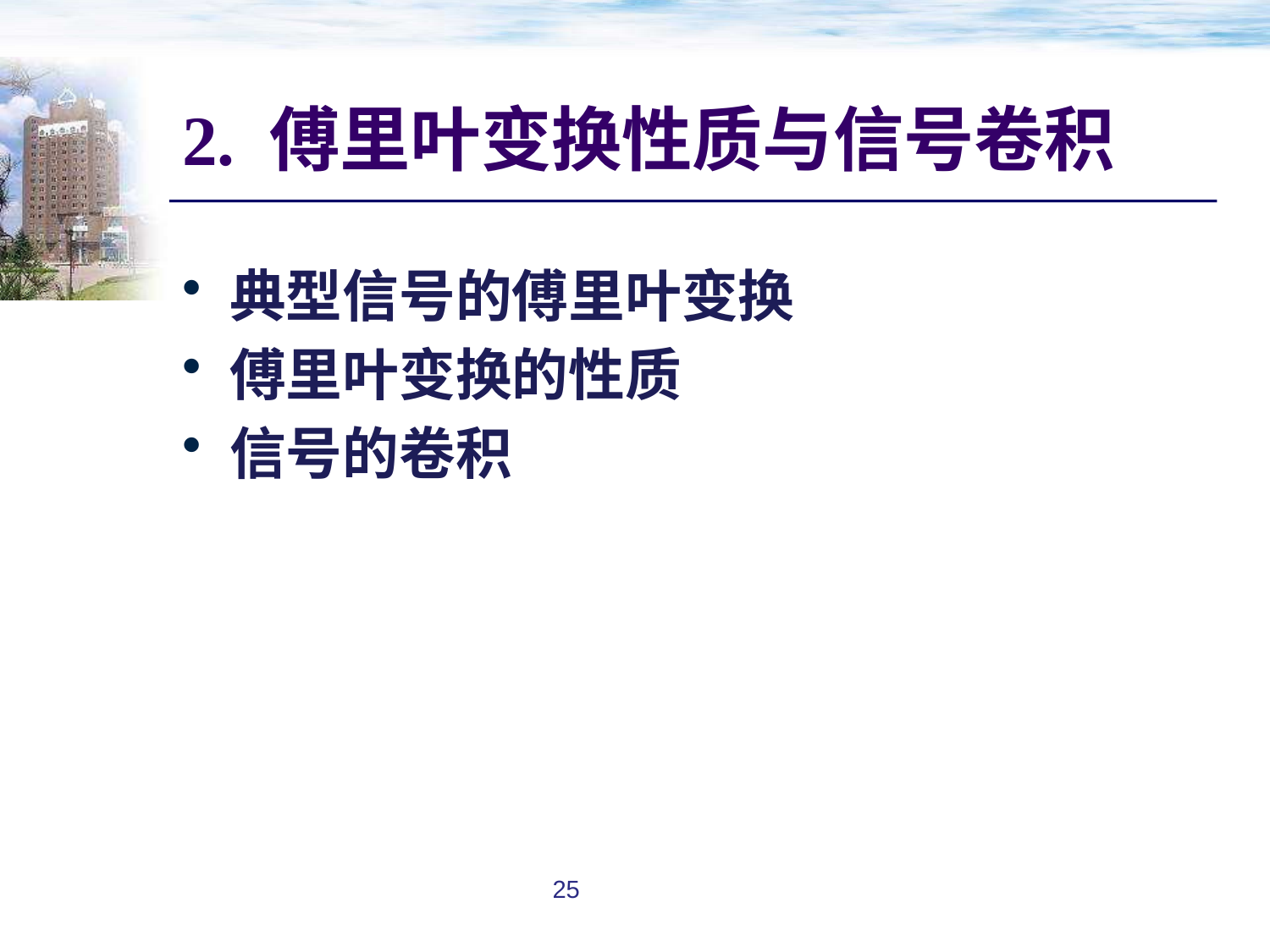

# 2. 傅里叶变换性质与信号卷积
典型信号的傅里叶变换
傅里叶变换的性质
信号的卷积
25